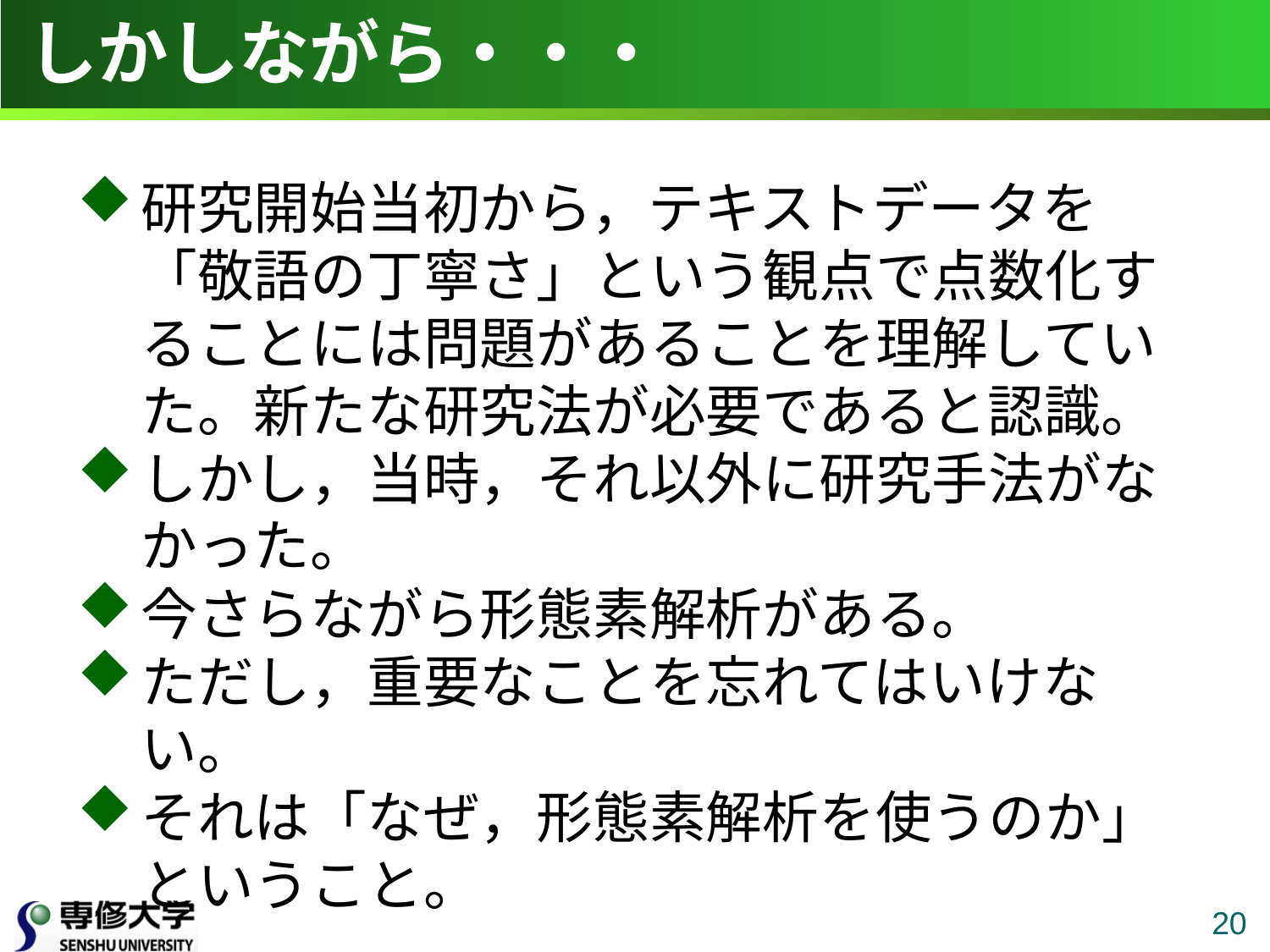

# しかしながら・・・
研究開始当初から，テキストデータを「敬語の丁寧さ」という観点で点数化することには問題があることを理解していた。新たな研究法が必要であると認識。
しかし，当時，それ以外に研究手法がなかった。
今さらながら形態素解析がある。
ただし，重要なことを忘れてはいけない。
それは「なぜ，形態素解析を使うのか」ということ。
20